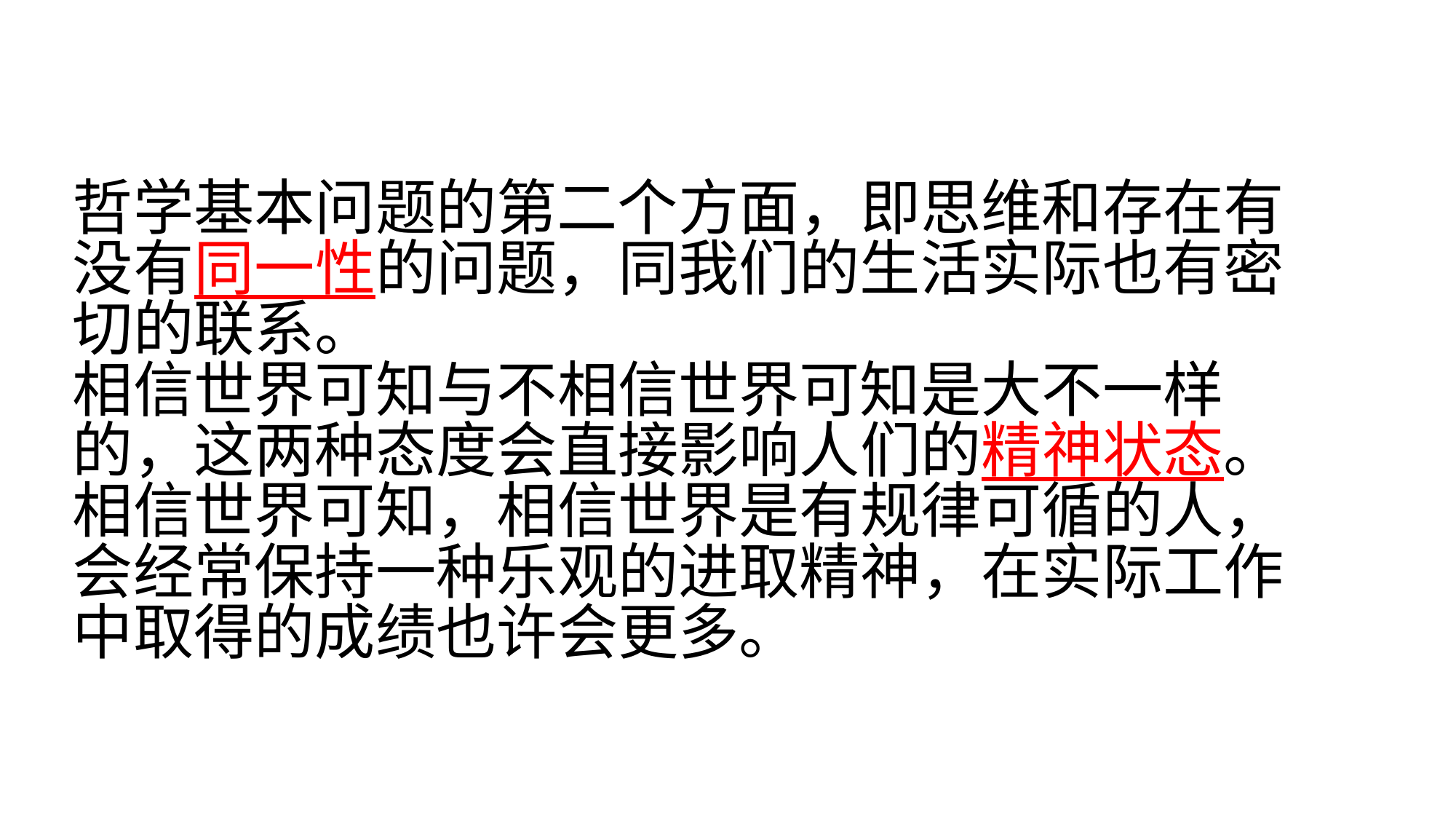

哲学基本问题的第二个方面，即思维和存在有没有同一性的问题，同我们的生活实际也有密切的联系。
相信世界可知与不相信世界可知是大不一样的，这两种态度会直接影响人们的精神状态。
相信世界可知，相信世界是有规律可循的人，会经常保持一种乐观的进取精神，在实际工作中取得的成绩也许会更多。